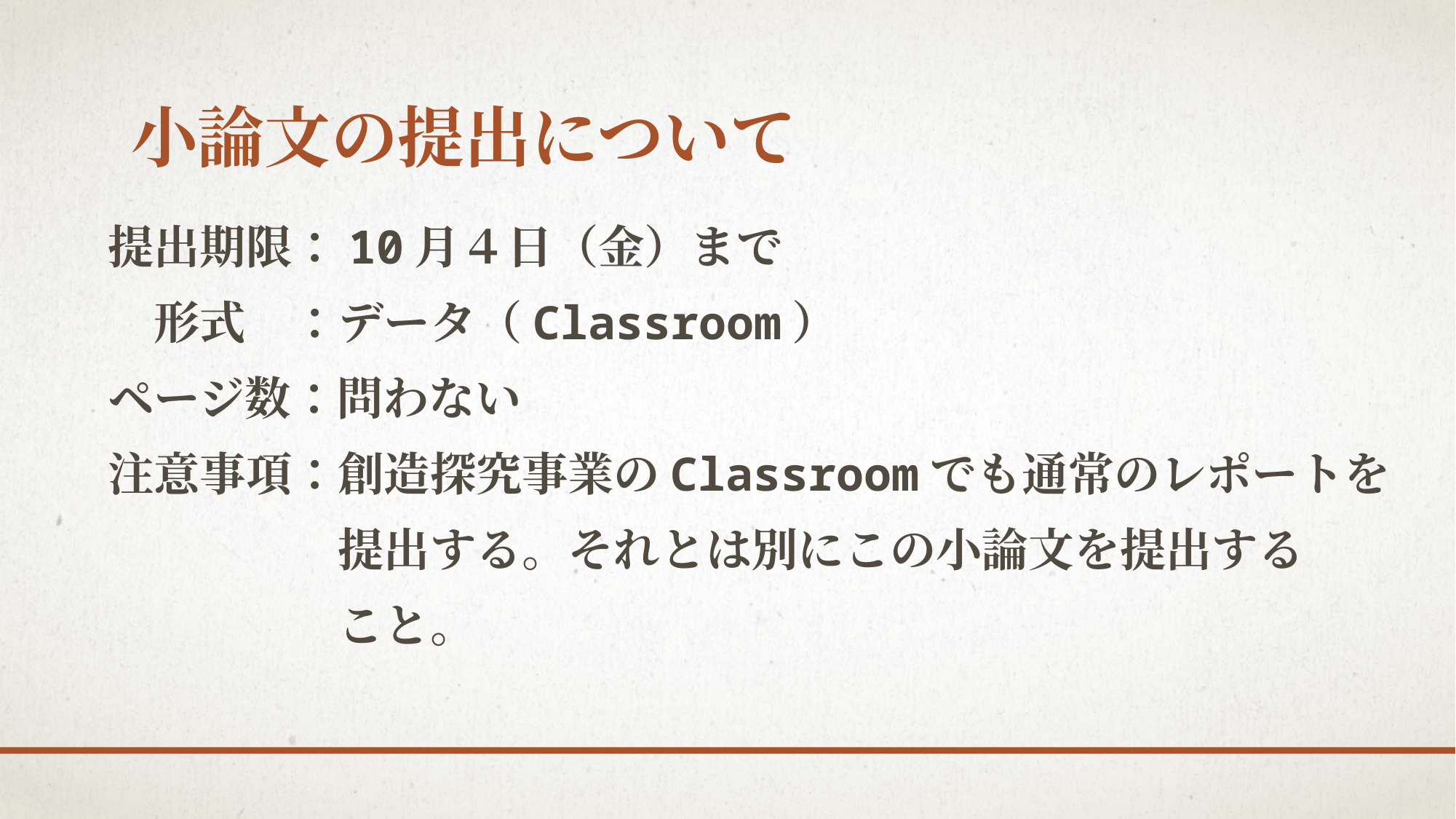

# 小論文の提出について
提出期限：10月４日（金）まで
　形式　：データ（Classroom）
ページ数：問わない
注意事項：創造探究事業のClassroomでも通常のレポートを
　　　　　提出する。それとは別にこの小論文を提出する
　　　　　こと。